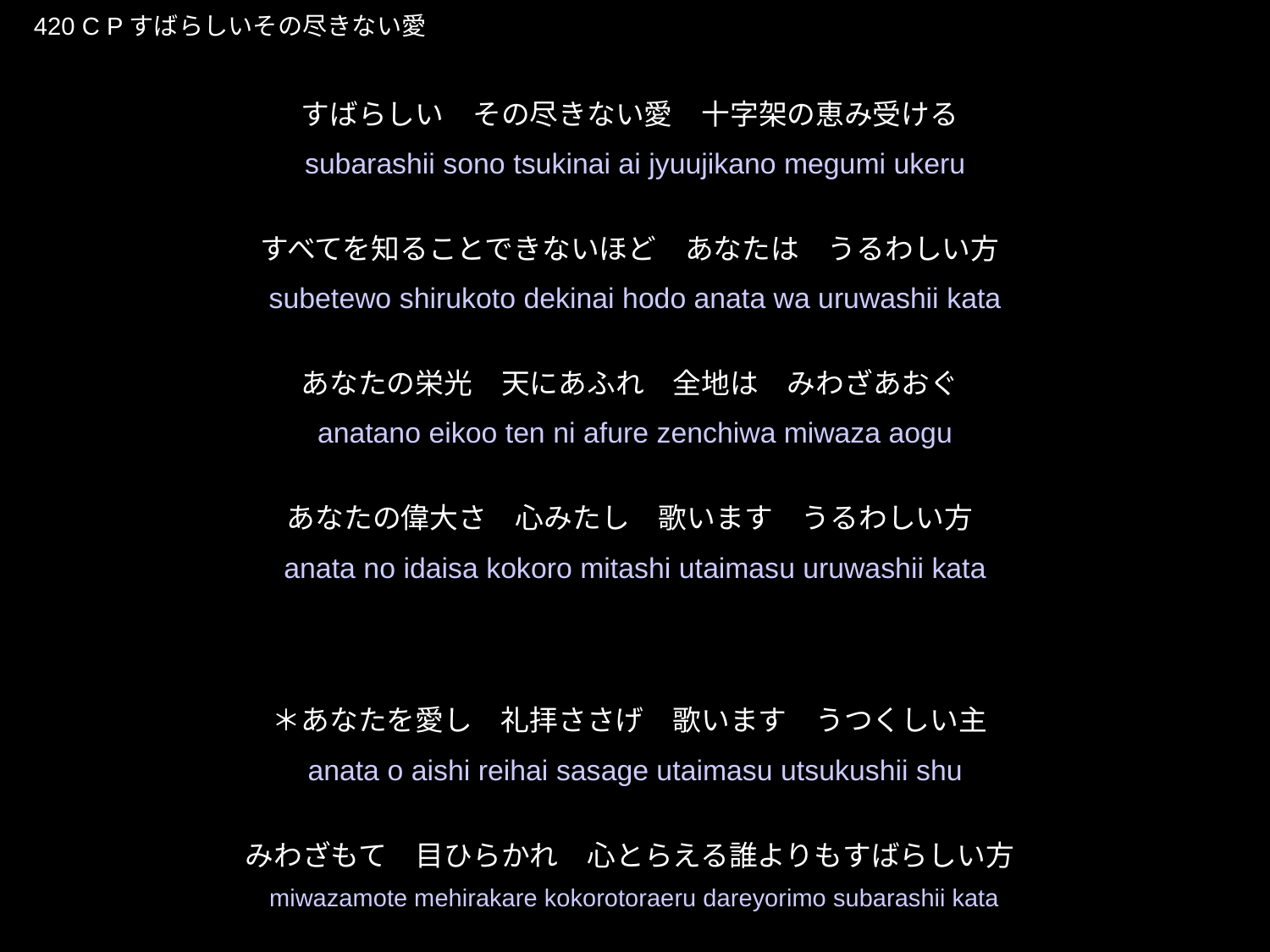

しゅよあなたのちは
★W
420 C Pすばらしいその尽きない愛
★
すばらしい　その尽きない愛　十字架の恵み受ける

すべてを知ることできないほど　あなたは　うるわしい方

あなたの栄光　天にあふれ　全地は　みわざあおぐ

あなたの偉大さ　心みたし　歌います　うるわしい方

＊あなたを愛し　礼拝ささげ　歌います　うつくしい主

みわざもて　目ひらかれ　心とらえる誰よりもすばらしい方

わが心は　ただ歌います　うつくしい主　あなたを
subarashii sono tsukinai ai jyuujikano megumi ukeru

subetewo shirukoto dekinai hodo anata wa uruwashii kata

anatano eikoo ten ni afure zenchiwa miwaza aogu

anata no idaisa kokoro mitashi utaimasu uruwashii kata

anata o aishi reihai sasage utaimasu utsukushii shu

miwazamote mehirakare kokorotoraeru dareyorimo subarashii kata

waga kokorowa tada utaimasu utsukushii shu atnatawo